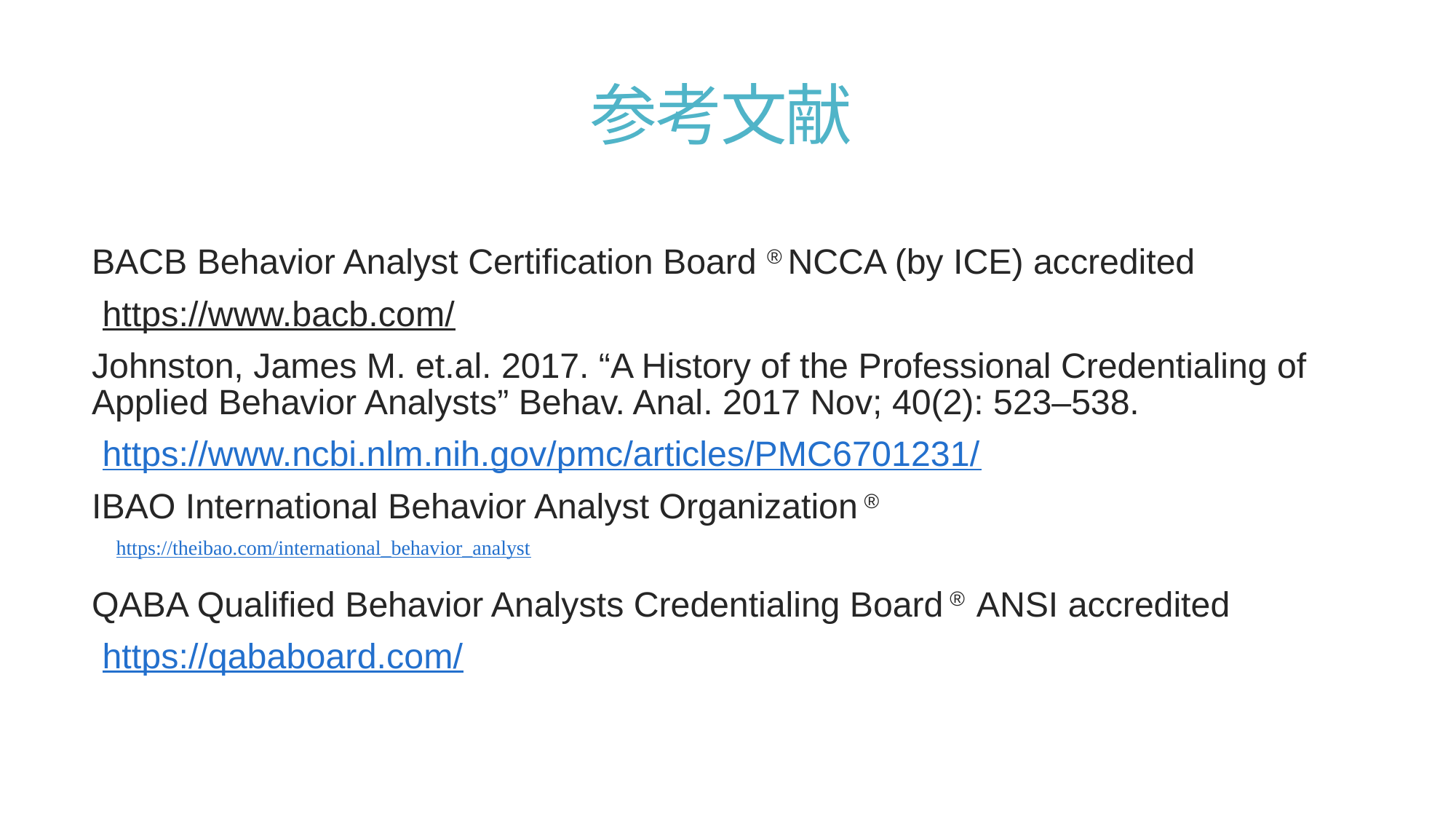

# 参考文献
BACB Behavior Analyst Certification Board ® NCCA (by ICE) accredited
https://www.bacb.com/
Johnston, James M. et.al. 2017. “A History of the Professional Credentialing of Applied Behavior Analysts” Behav. Anal. 2017 Nov; 40(2): 523–538.
https://www.ncbi.nlm.nih.gov/pmc/articles/PMC6701231/
IBAO International Behavior Analyst Organization ®
　https://theibao.com/international_behavior_analyst
QABA Qualified Behavior Analysts Credentialing Board ®  ANSI accredited
https://qababoard.com/